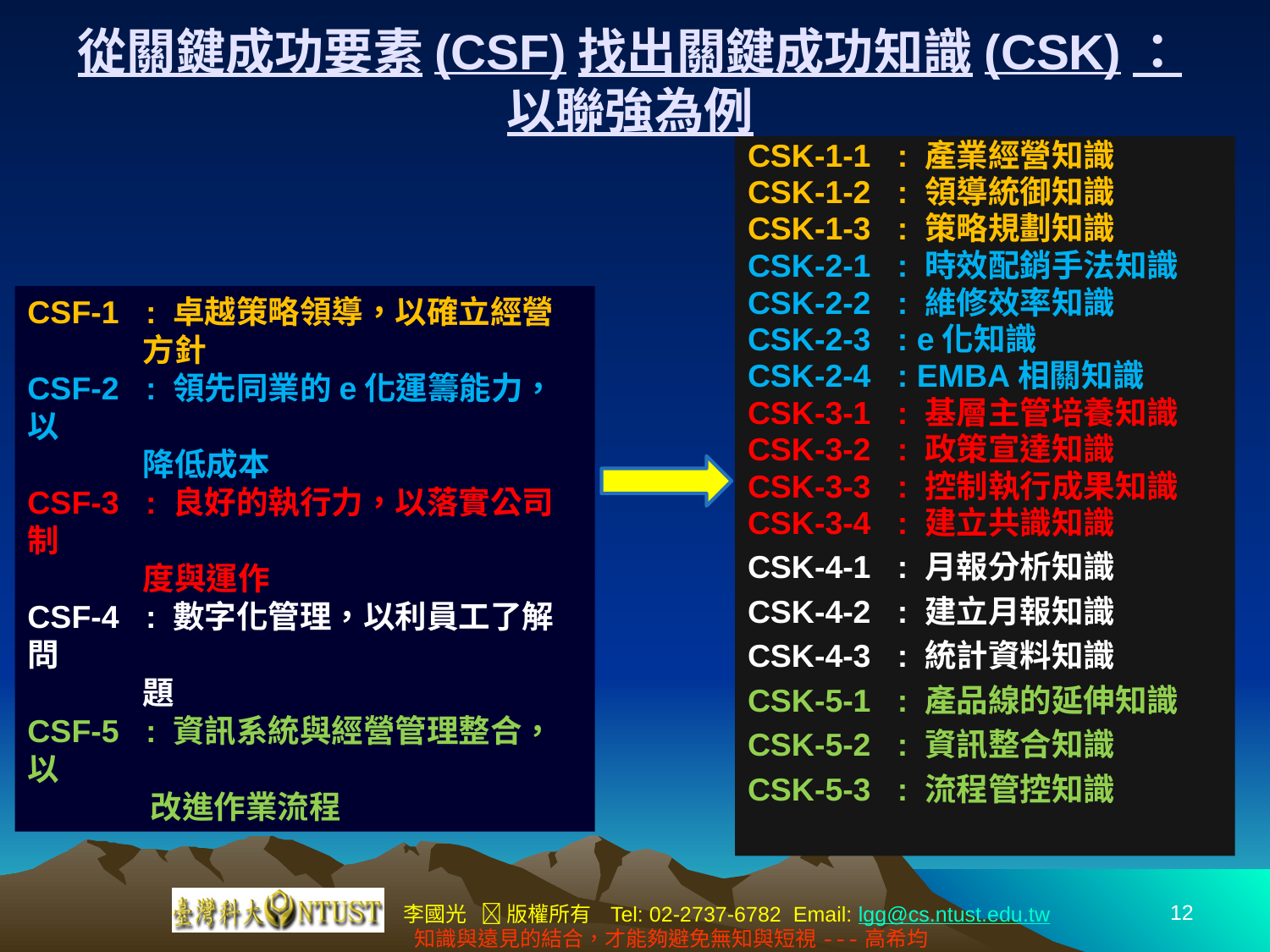

# 從關鍵成功要素(CSF)找出關鍵成功知識(CSK)： 以聯強為例
CSK-1-1   : 產業經營知識
CSK-1-2   : 領導統御知識
CSK-1-3   : 策略規劃知識
CSK-2-1   : 時效配銷手法知識
CSK-2-2   : 維修效率知識
CSK-2-3   : e化知識
CSK-2-4   : EMBA相關知識
CSK-3-1   : 基層主管培養知識
CSK-3-2   : 政策宣達知識
CSK-3-3   : 控制執行成果知識
CSK-3-4   : 建立共識知識
CSK-4-1   : 月報分析知識
CSK-4-2   : 建立月報知識
CSK-4-3   : 統計資料知識
CSK-5-1   : 產品線的延伸知識
CSK-5-2   : 資訊整合知識
CSK-5-3   : 流程管控知識

CSF-1   : 卓越策略領導，以確立經營
               方針
CSF-2   : 領先同業的e化運籌能力，以
               降低成本
CSF-3   : 良好的執行力，以落實公司制
               度與運作
CSF-4   : 數字化管理，以利員工了解問
               題
CSF-5   : 資訊系統與經營管理整合，以
                改進作業流程

12